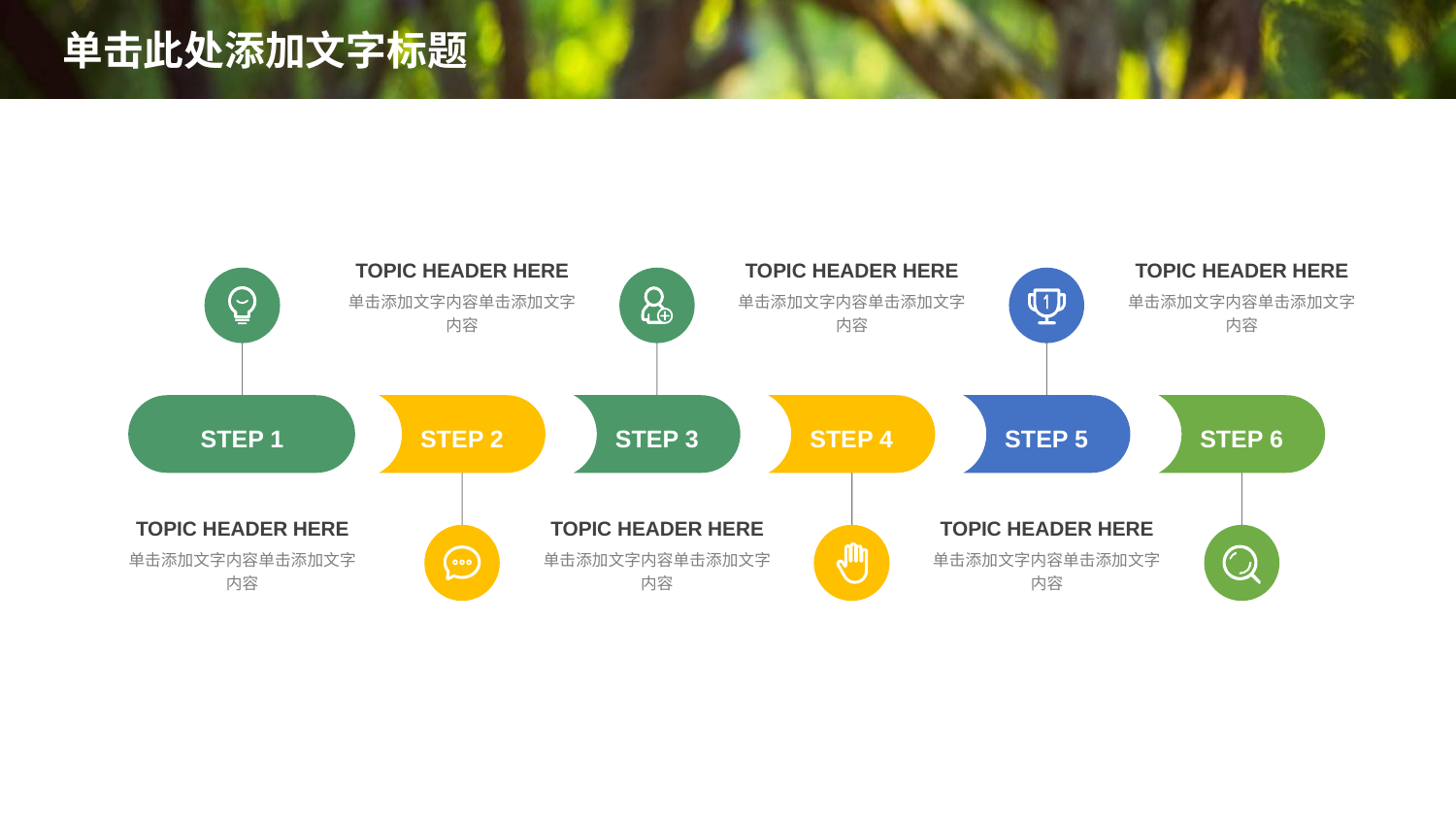

TOPIC HEADER HERE
单击添加文字内容单击添加文字内容
TOPIC HEADER HERE
单击添加文字内容单击添加文字内容
TOPIC HEADER HERE
单击添加文字内容单击添加文字内容

STEP 1
STEP 2
STEP 3
STEP 4
STEP 5
STEP 6

TOPIC HEADER HERE
单击添加文字内容单击添加文字内容
TOPIC HEADER HERE
单击添加文字内容单击添加文字内容
TOPIC HEADER HERE
单击添加文字内容单击添加文字内容